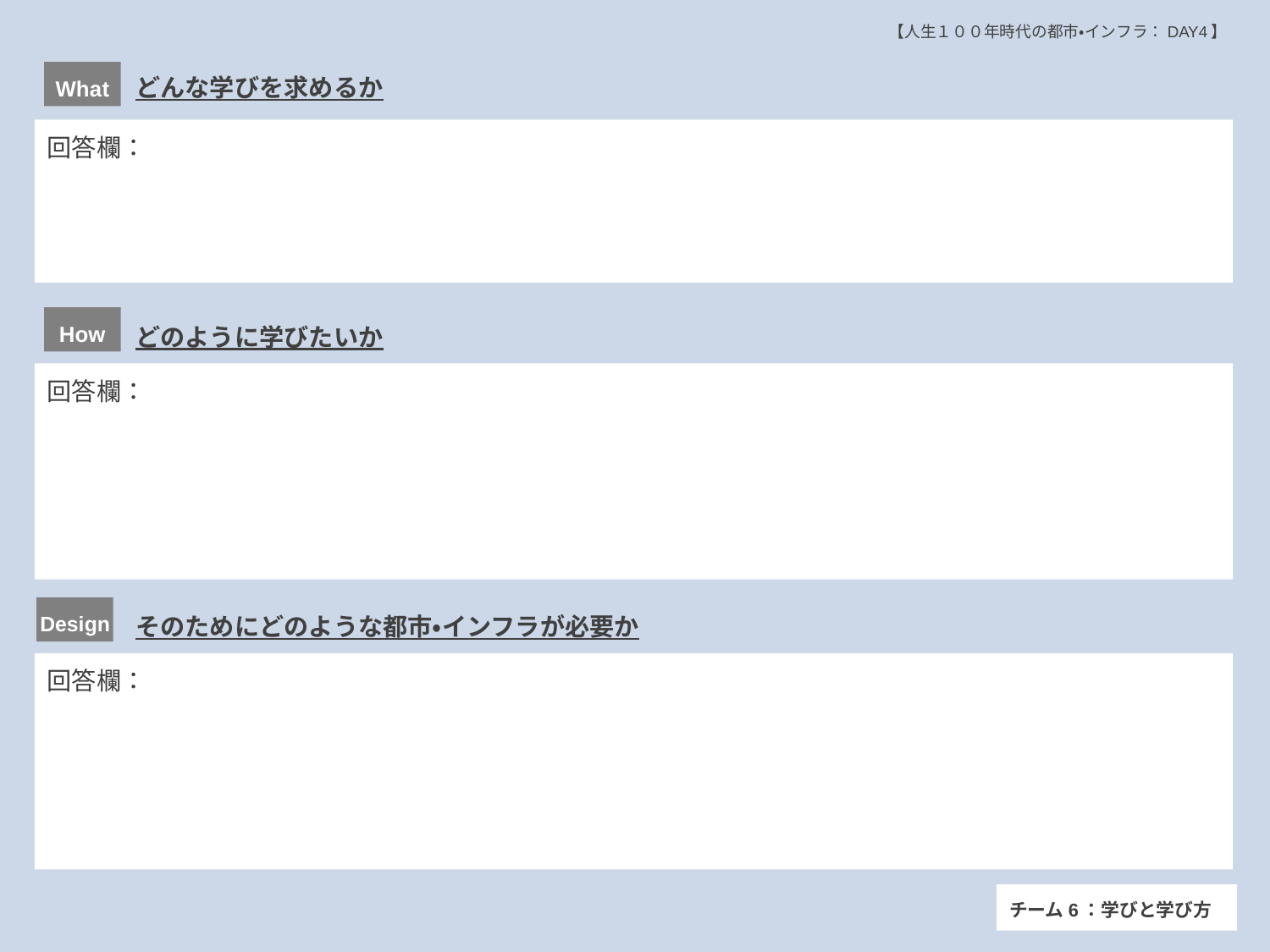

【人生１００年時代の都市・インフラ：DAY4】
どんな学びを求めるか

What
回答欄：

How
どのように学びたいか
回答欄：

Design
そのためにどのような都市・インフラが必要か
回答欄：
チーム6：学びと学び方